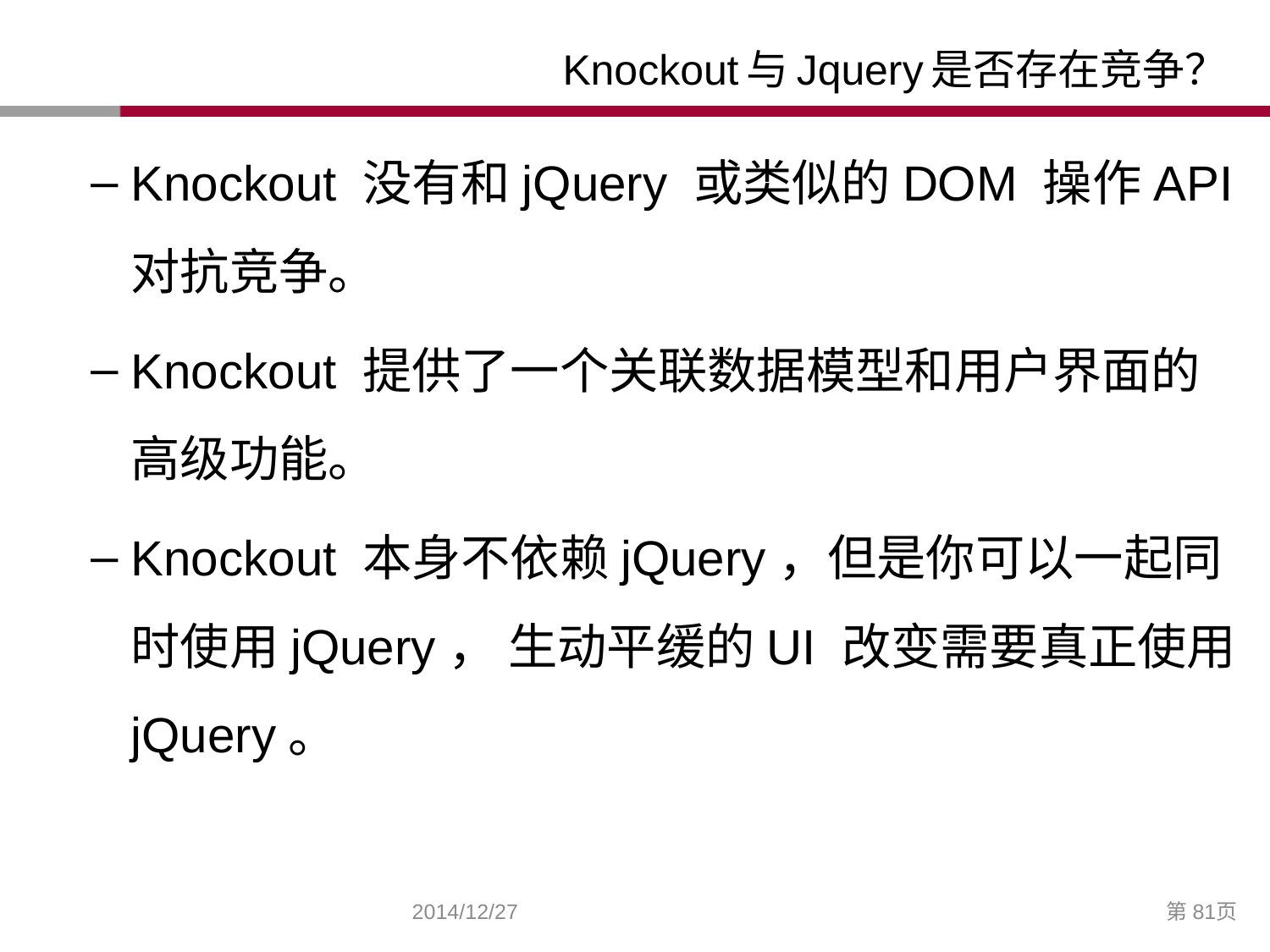

# Knockout与Jquery是否存在竞争？
Knockout 没有和jQuery 或类似的DOM 操作API 对抗竞争。
Knockout 提供了一个关联数据模型和用户界面的高级功能。
Knockout 本身不依赖jQuery，但是你可以一起同时使用jQuery， 生动平缓的UI 改变需要真正使用jQuery。
2014/12/27
第81页